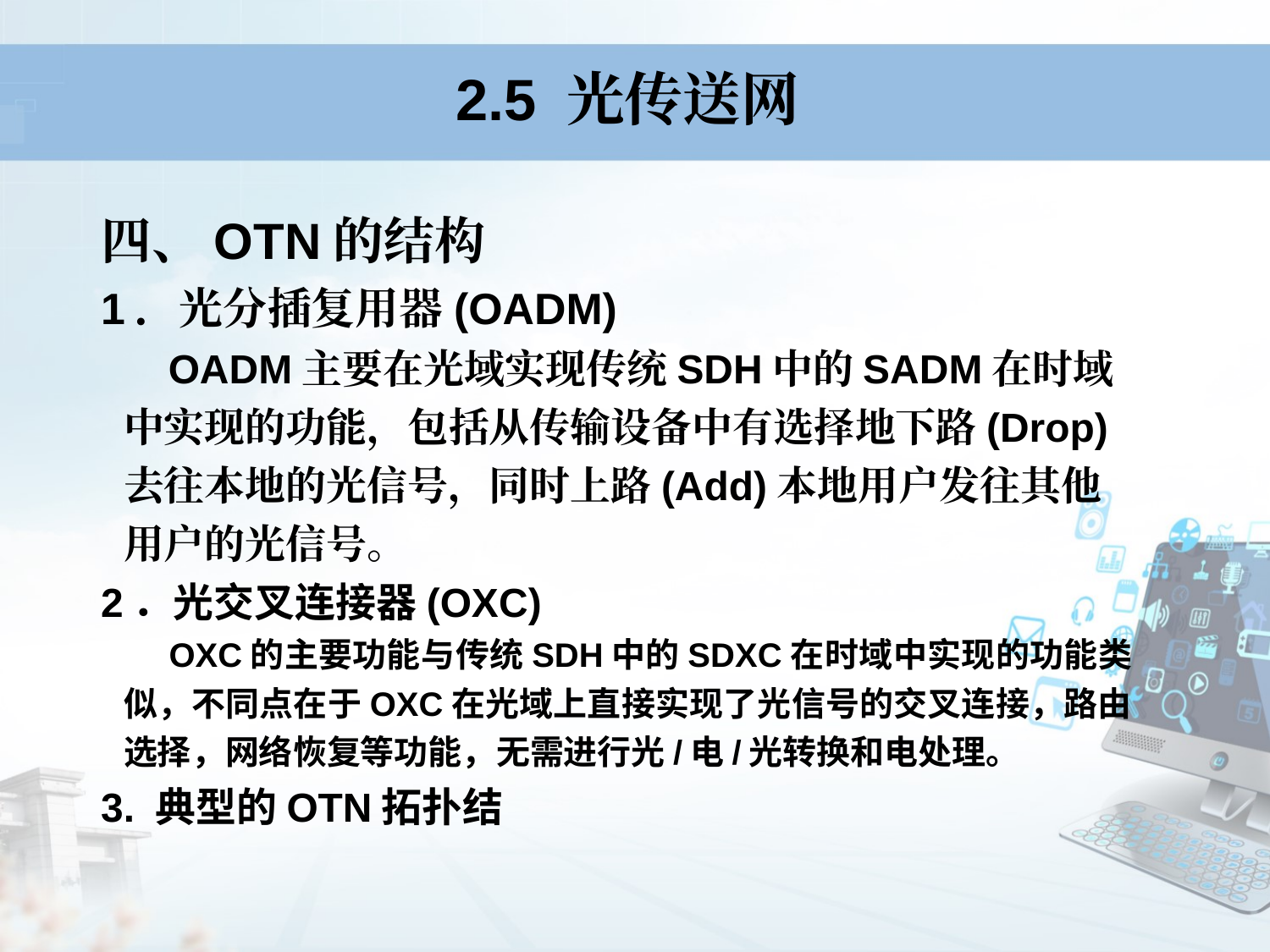

# 2.5 光传送网
四、OTN的结构
1．光分插复用器(OADM)
      OADM主要在光域实现传统SDH中的SADM在时域中实现的功能，包括从传输设备中有选择地下路(Drop)去往本地的光信号，同时上路(Add)本地用户发往其他用户的光信号。
2．光交叉连接器(OXC)
       OXC的主要功能与传统SDH中的SDXC在时域中实现的功能类似，不同点在于OXC在光域上直接实现了光信号的交叉连接，路由选择，网络恢复等功能，无需进行光/电/光转换和电处理。
3. 典型的OTN拓扑结